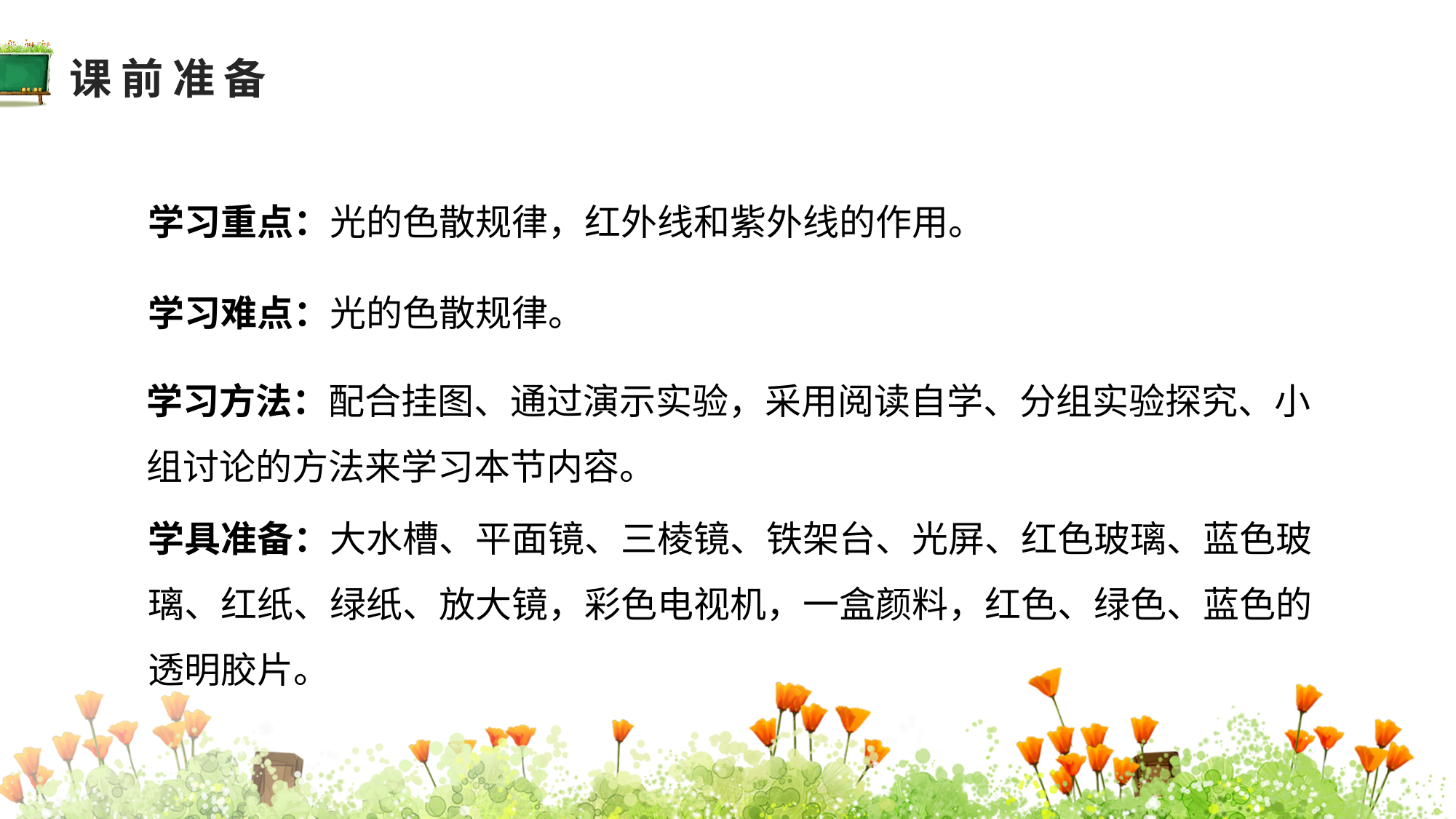

课前准备
学习重点：光的色散规律，红外线和紫外线的作用。
教学分析
学习难点：光的色散规律。
学习方法：配合挂图、通过演示实验，采用阅读自学、分组实验探究、小组讨论的方法来学习本节内容。
学具准备：大水槽、平面镜、三棱镜、铁架台、光屏、红色玻璃、蓝色玻璃、红纸、绿纸、放大镜，彩色电视机，一盒颜料，红色、绿色、蓝色的透明胶片。